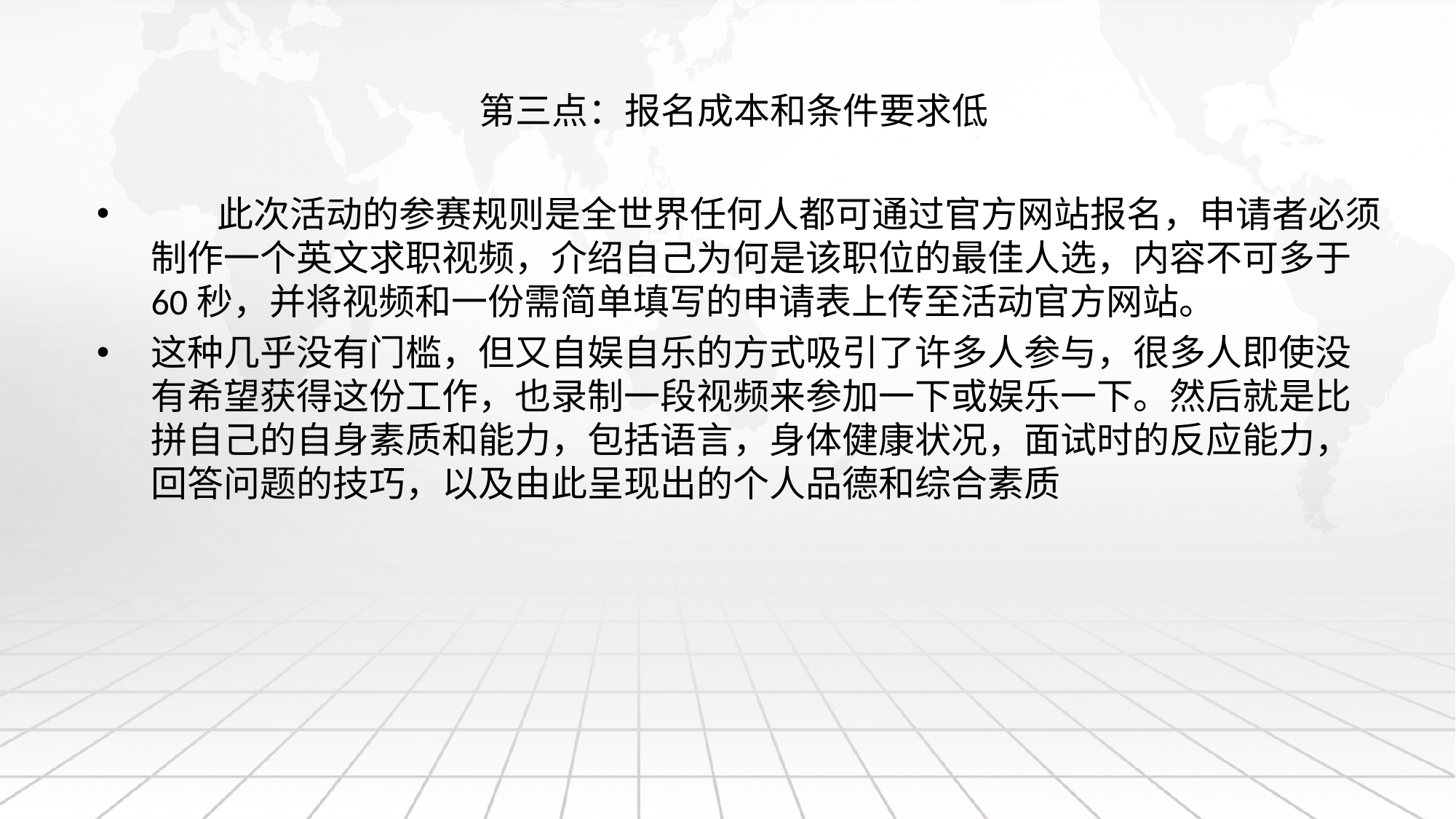

# 第三点：报名成本和条件要求低
       此次活动的参赛规则是全世界任何人都可通过官方网站报名，申请者必须制作一个英文求职视频，介绍自己为何是该职位的最佳人选，内容不可多于60秒，并将视频和一份需简单填写的申请表上传至活动官方网站。
这种几乎没有门槛，但又自娱自乐的方式吸引了许多人参与，很多人即使没有希望获得这份工作，也录制一段视频来参加一下或娱乐一下。然后就是比拼自己的自身素质和能力，包括语言，身体健康状况，面试时的反应能力，回答问题的技巧，以及由此呈现出的个人品德和综合素质